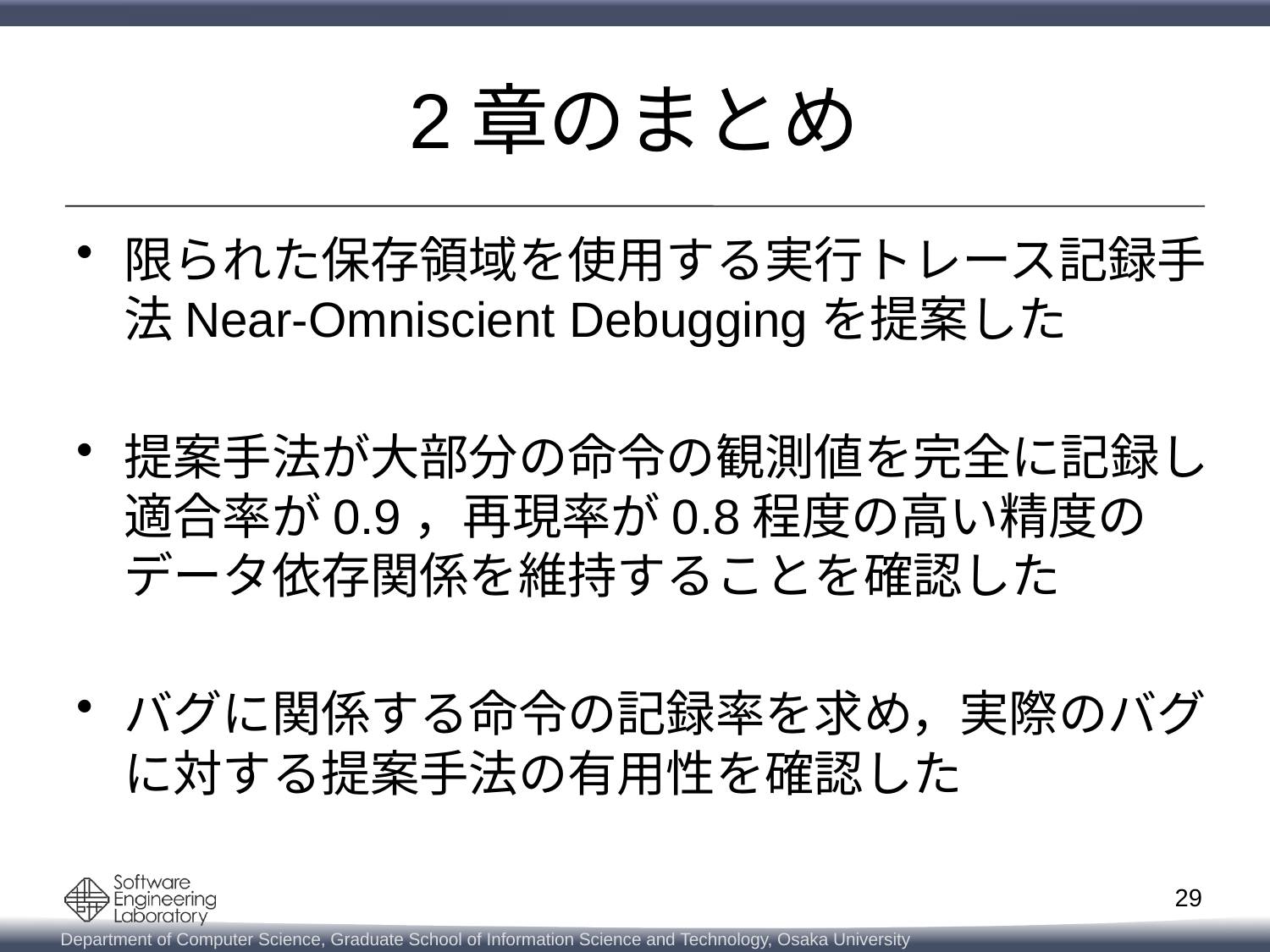

# 2章のまとめ
限られた保存領域を使用する実行トレース記録手法Near-Omniscient Debuggingを提案した

提案手法が大部分の命令の観測値を完全に記録し
適合率が0.9，再現率が0.8程度の高い精度の
データ依存関係を維持することを確認した

バグに関係する命令の記録率を求め，実際のバグに対する提案手法の有用性を確認した
29